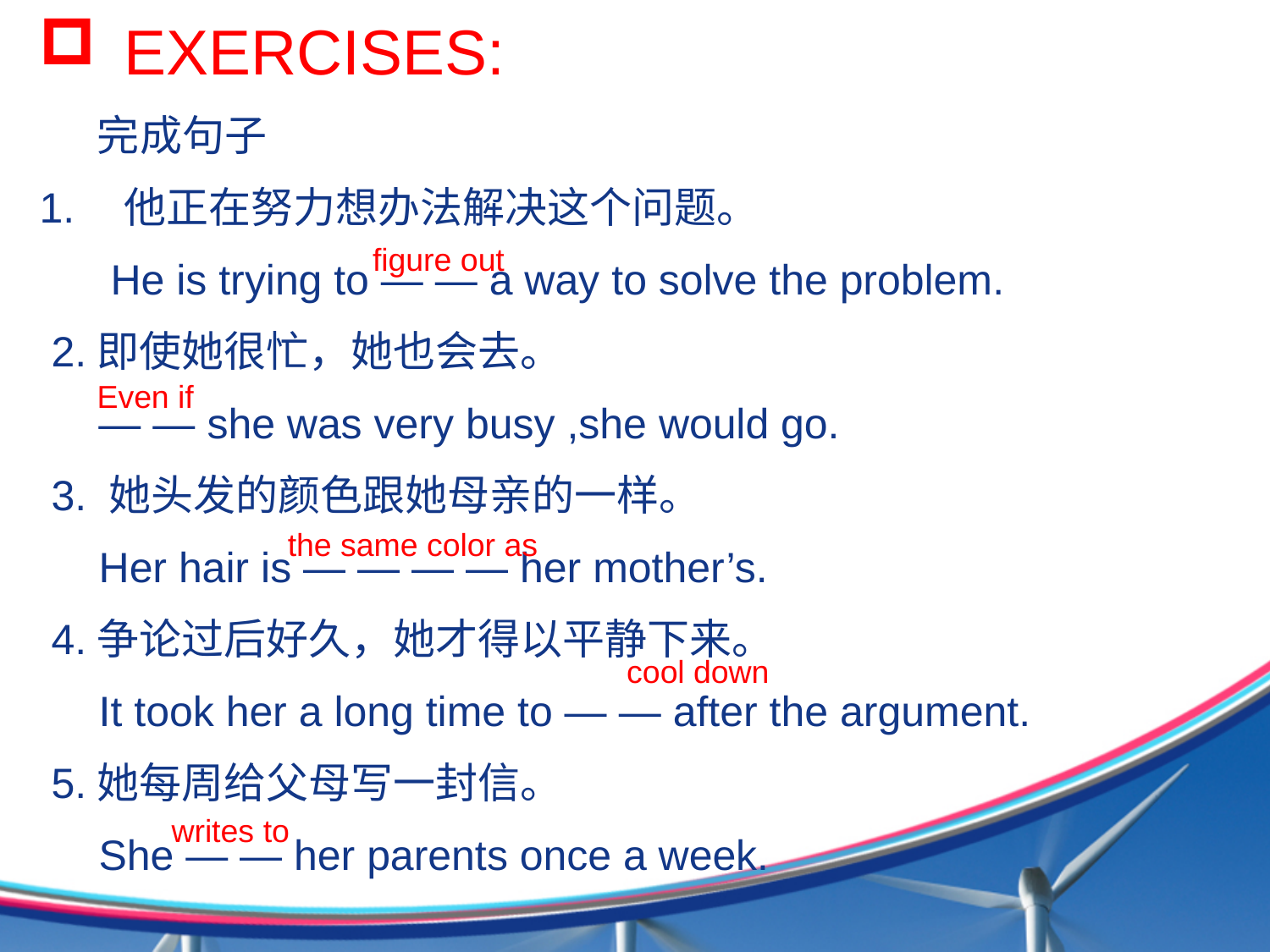

EXERCISES:
     完成句子
他正在努力想办法解决这个问题。
      He is trying to — — a way to solve the problem.
 2.即使她很忙，她也会去。
     — — she was very busy ,she would go.
 3. 她头发的颜色跟她母亲的一样。
     Her hair is — — — — her mother’s.
 4.争论过后好久，她才得以平静下来。
     It took her a long time to — — after the argument.
 5.她每周给父母写一封信。
     She — — her parents once a week.
figure out
Even if
the same color as
cool down
writes to